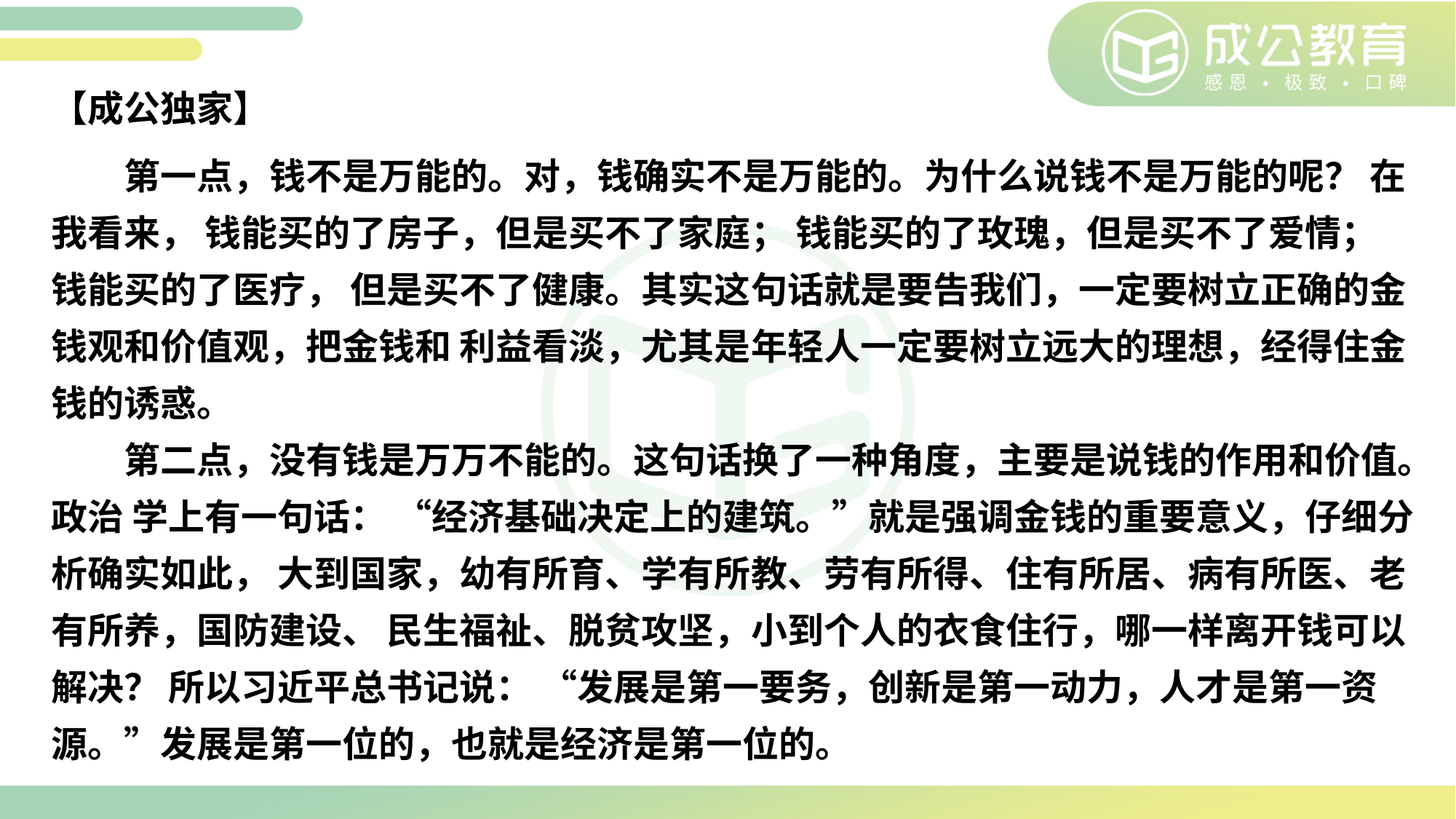

# 【成公独家】
第一点，钱不是万能的。对，钱确实不是万能的。为什么说钱不是万能的呢？ 在我看来， 钱能买的了房子，但是买不了家庭； 钱能买的了玫瑰，但是买不了爱情； 钱能买的了医疗， 但是买不了健康。其实这句话就是要告我们，一定要树立正确的金钱观和价值观，把金钱和 利益看淡，尤其是年轻人一定要树立远大的理想，经得住金钱的诱惑。
第二点，没有钱是万万不能的。这句话换了一种角度，主要是说钱的作用和价值。政治 学上有一句话： “经济基础决定上的建筑。”就是强调金钱的重要意义，仔细分析确实如此， 大到国家，幼有所育、学有所教、劳有所得、住有所居、病有所医、老有所养，国防建设、 民生福祉、脱贫攻坚，小到个人的衣食住行，哪一样离开钱可以解决？ 所以习近平总书记说： “发展是第一要务，创新是第一动力，人才是第一资源。”发展是第一位的，也就是经济是第一位的。